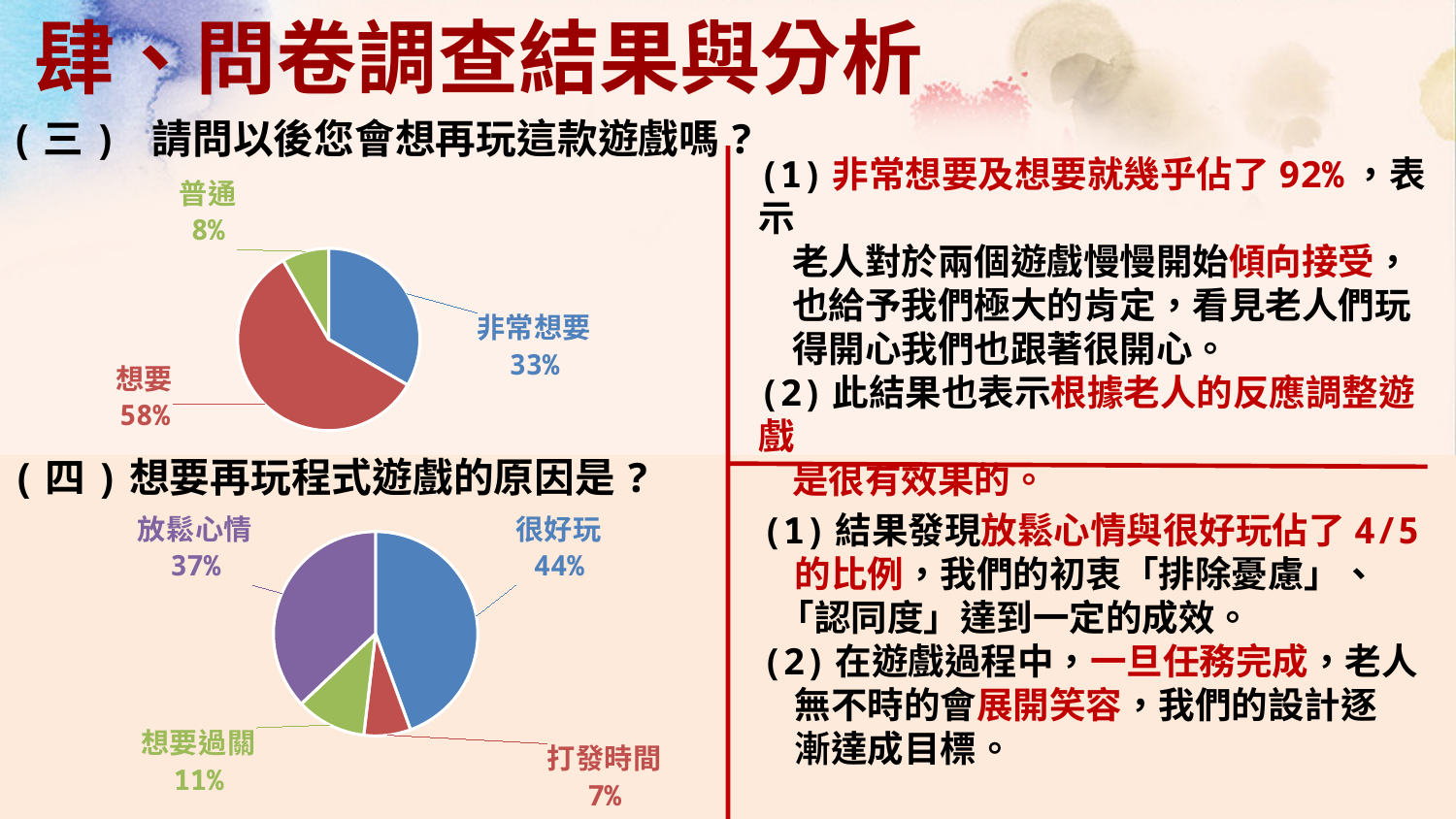

肆、問卷調查結果與分析
(三) 請問以後您會想再玩這款遊戲嗎?
(1)非常想要及想要就幾乎佔了92%，表示
   老人對於兩個遊戲慢慢開始傾向接受，
   也給予我們極大的肯定，看見老人們玩
   得開心我們也跟著很開心。
(2)此結果也表示根據老人的反應調整遊戲
   是很有效果的。

### Chart

| Category |  |
|---|---|
| 非常想要 | 4.0 |
| 想要 | 7.0 |
| 普通 | 1.0 |
| 不想要 | 0.0 |
| 非常不想要 | 0.0 |
(四)想要再玩程式遊戲的原因是?

### Chart

| Category |  |
|---|---|
| 很好玩 | 12.0 |
| 打發時間 | 2.0 |
| 想要過關 | 3.0 |
| 放鬆心情 | 10.0 |
(1)結果發現放鬆心情與很好玩佔了4/5
   的比例，我們的初衷「排除憂慮」、
 「認同度」達到一定的成效。
(2)在遊戲過程中，一旦任務完成，老人
   無不時的會展開笑容，我們的設計逐
   漸達成目標。